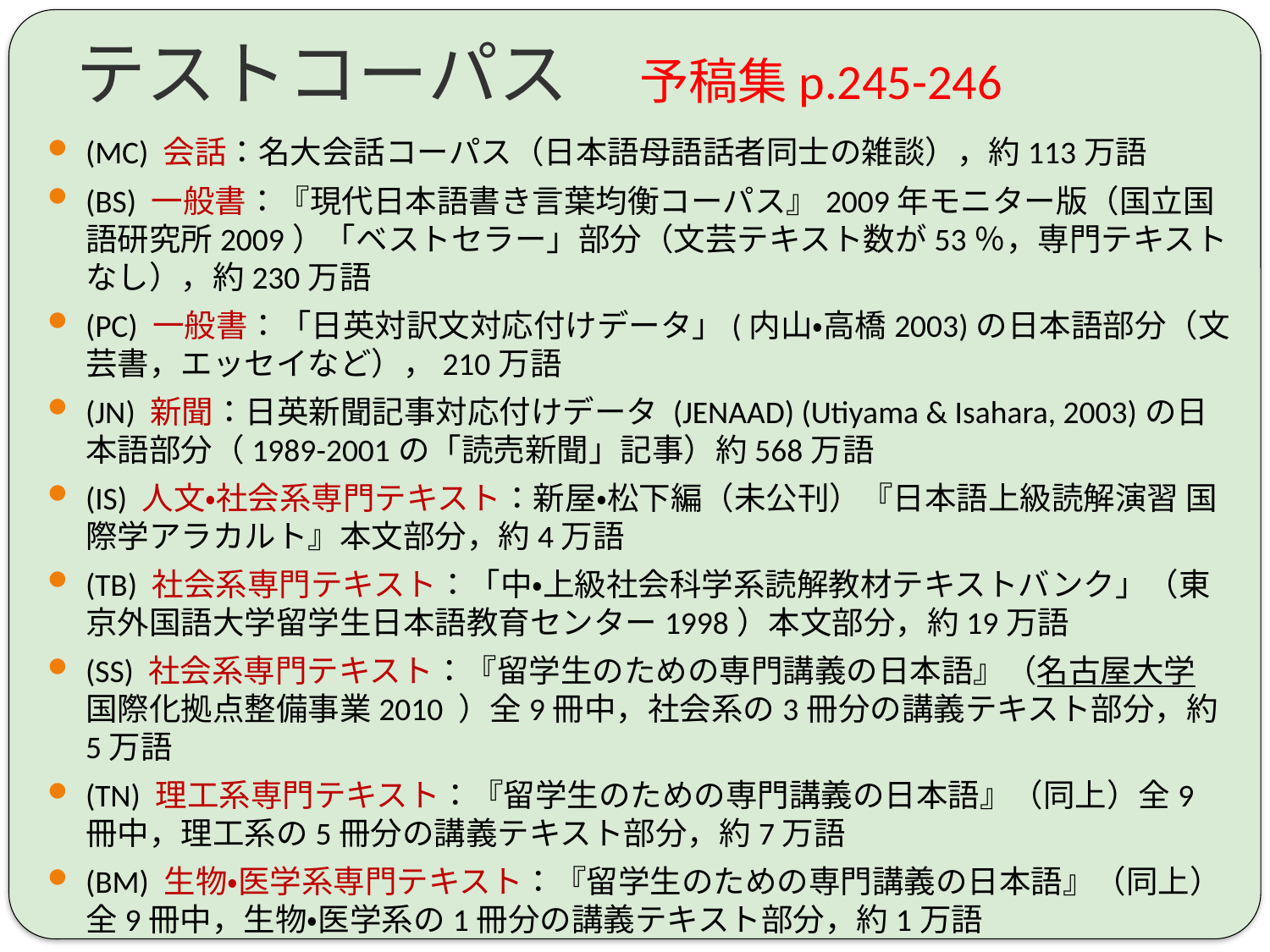

# テストコーパス　予稿集p.245-246
(MC) 会話：名大会話コーパス（日本語母語話者同士の雑談），約113万語
(BS) 一般書：『現代日本語書き言葉均衡コーパス』2009年モニター版（国立国語研究所2009）「ベストセラー」部分（文芸テキスト数が53％，専門テキストなし），約230万語
(PC) 一般書：「日英対訳文対応付けデータ」(内山・高橋2003)の日本語部分（文芸書，エッセイなど），210万語
(JN) 新聞：日英新聞記事対応付けデータ (JENAAD) (Utiyama & Isahara, 2003)の日本語部分（1989-2001の「読売新聞」記事）約568万語
(IS) 人文・社会系専門テキスト：新屋・松下編（未公刊）『日本語上級読解演習 国際学アラカルト』本文部分，約4万語
(TB) 社会系専門テキスト：「中・上級社会科学系読解教材テキストバンク」（東京外国語大学留学生日本語教育センター1998）本文部分，約19万語
(SS) 社会系専門テキスト：『留学生のための専門講義の日本語』（名古屋大学 国際化拠点整備事業2010 ）全9冊中，社会系の3冊分の講義テキスト部分，約5万語
(TN) 理工系専門テキスト：『留学生のための専門講義の日本語』（同上）全9冊中，理工系の5冊分の講義テキスト部分，約7万語
(BM) 生物・医学系専門テキスト：『留学生のための専門講義の日本語』（同上）全9冊中，生物・医学系の1冊分の講義テキスト部分，約1万語